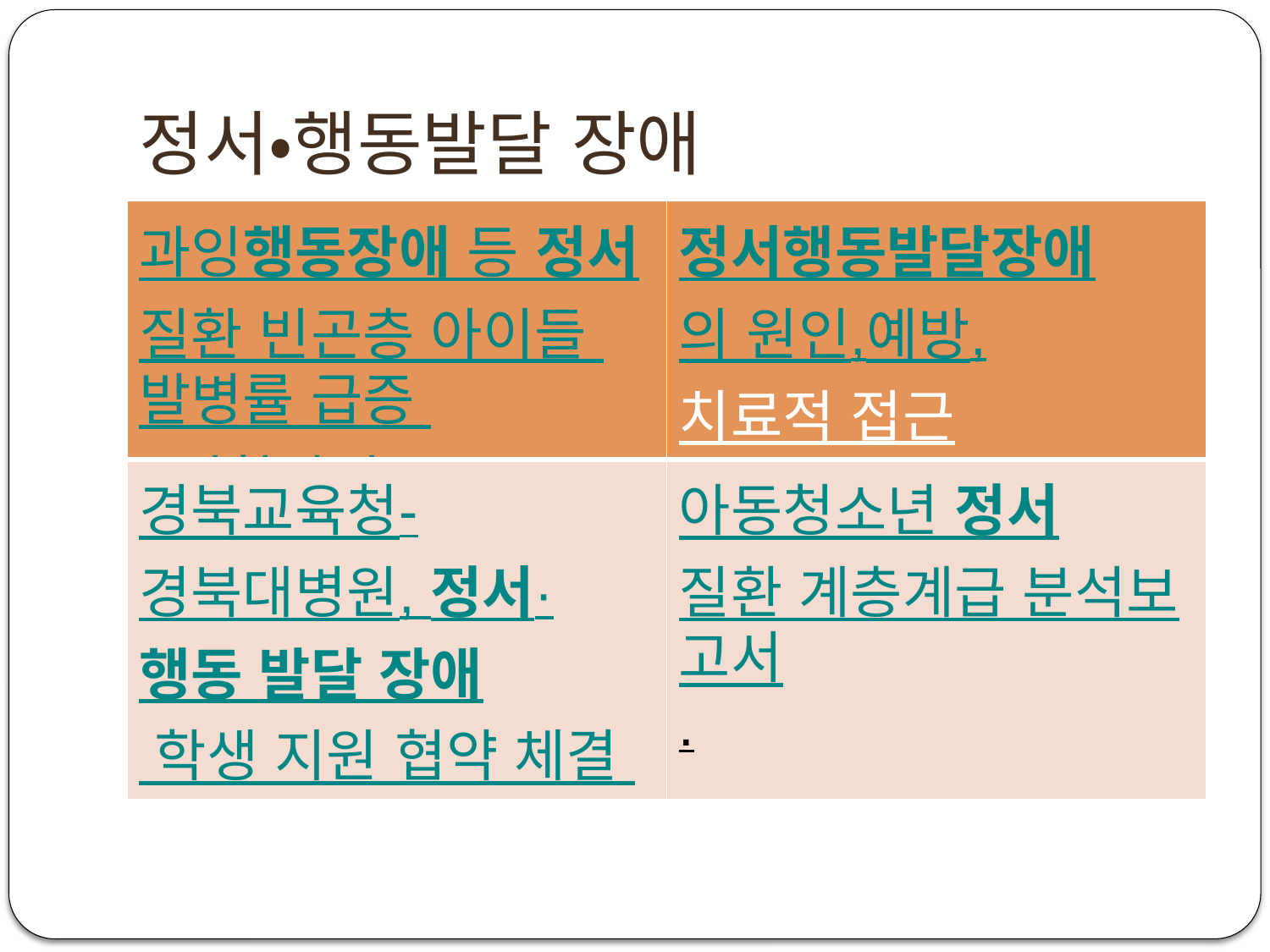

# 정서‧행동발달 장애
| 과잉행동장애 등 정서질환 빈곤층 아이들 발병률 급증 - 경향닷컴 ... | 정서행동발달장애의 원인,예방,치료적 접근 |
| --- | --- |
| 경북교육청-경북대병원, 정서·행동 발달 장애 학생 지원 협약 체결 | 아동청소년 정서질환 계층계급 분석보고서. |